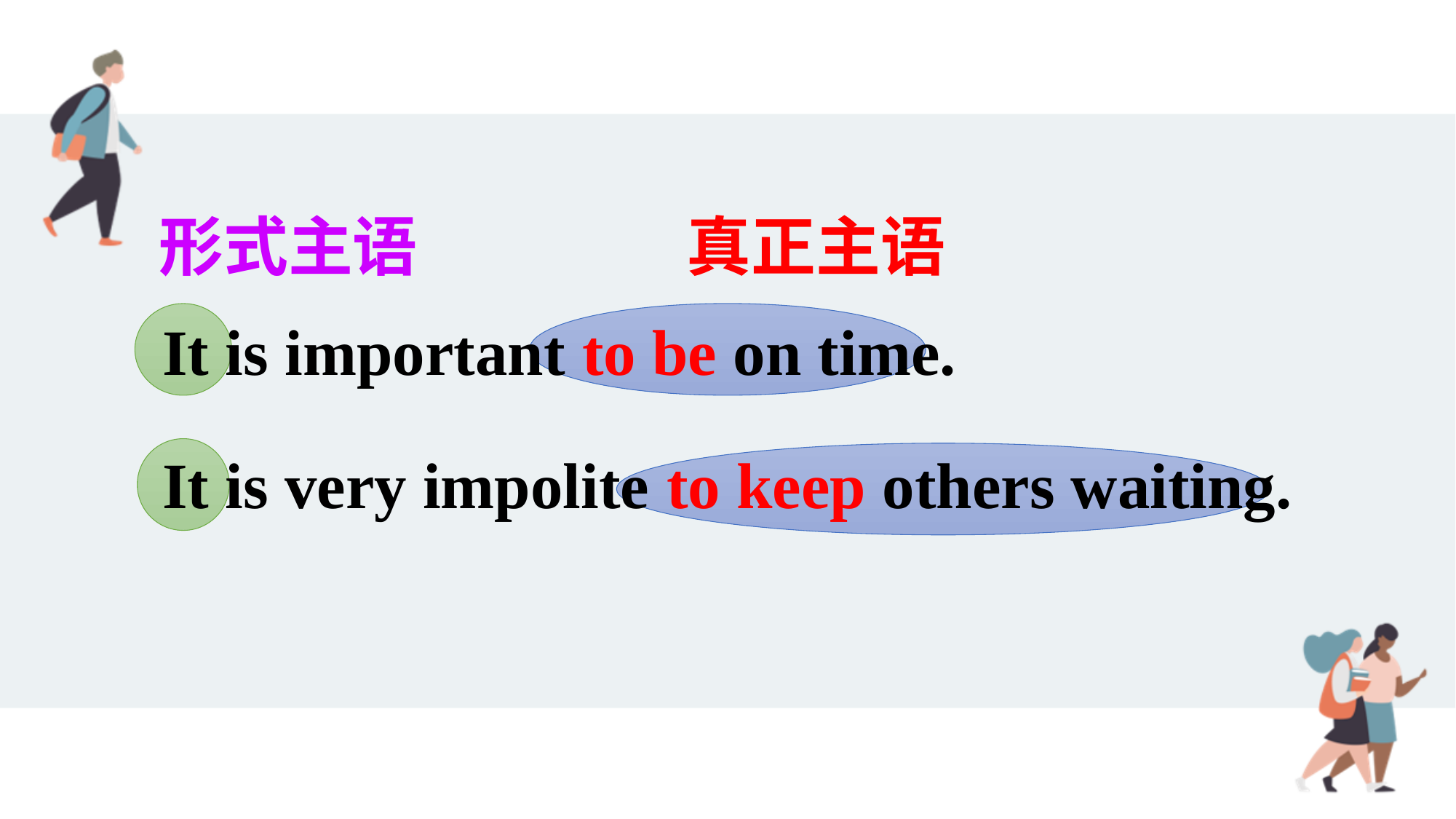

形式主语
真正主语

It is important to be on time.
It is very impolite to keep others waiting.